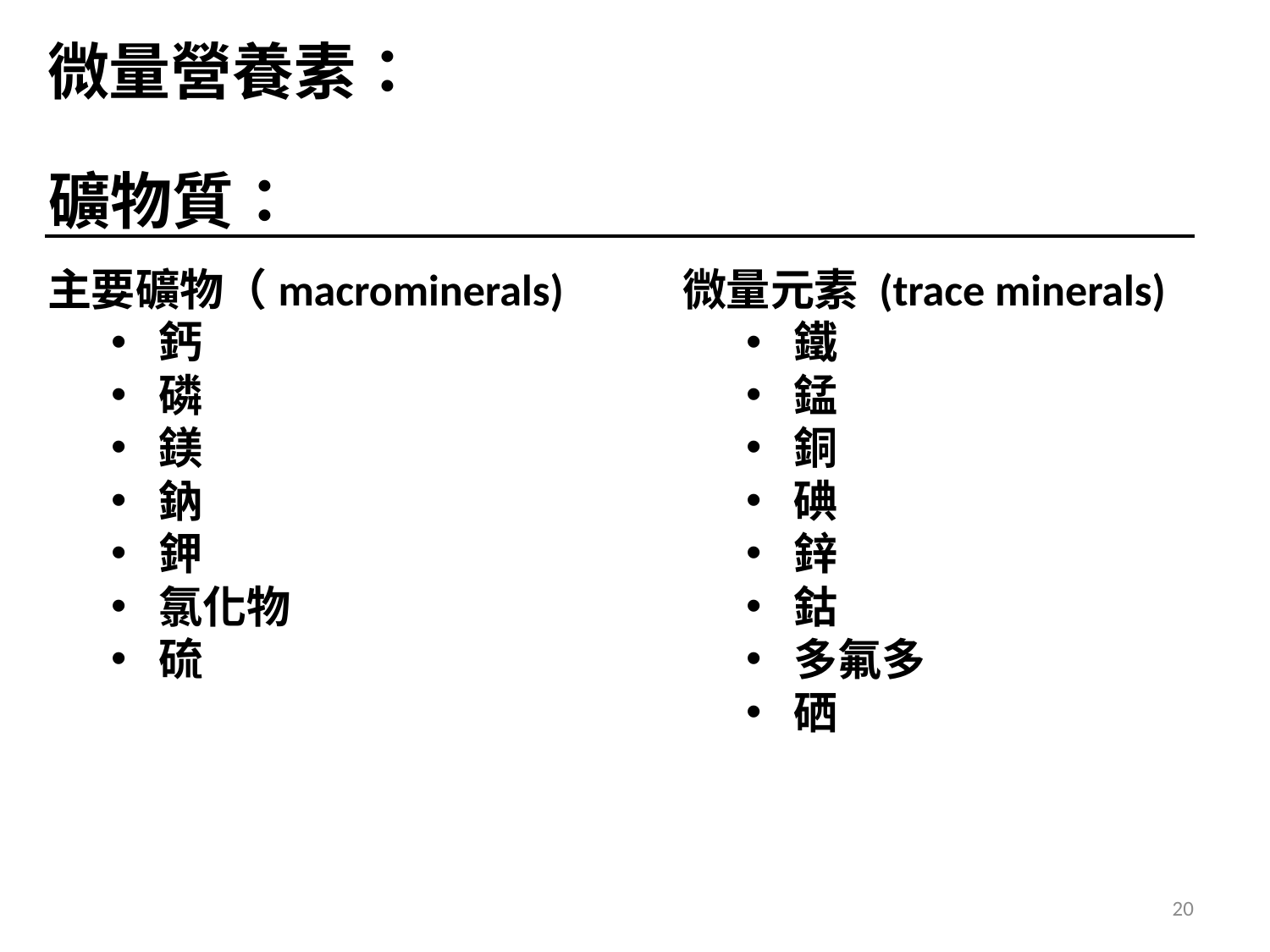

微量營養素：
礦物質：
主要礦物（macrominerals)
鈣
磷
鎂
鈉
鉀
氯化物
硫
微量元素 (trace minerals)
鐵
錳
銅
碘
鋅
鈷
多氟多
硒
20